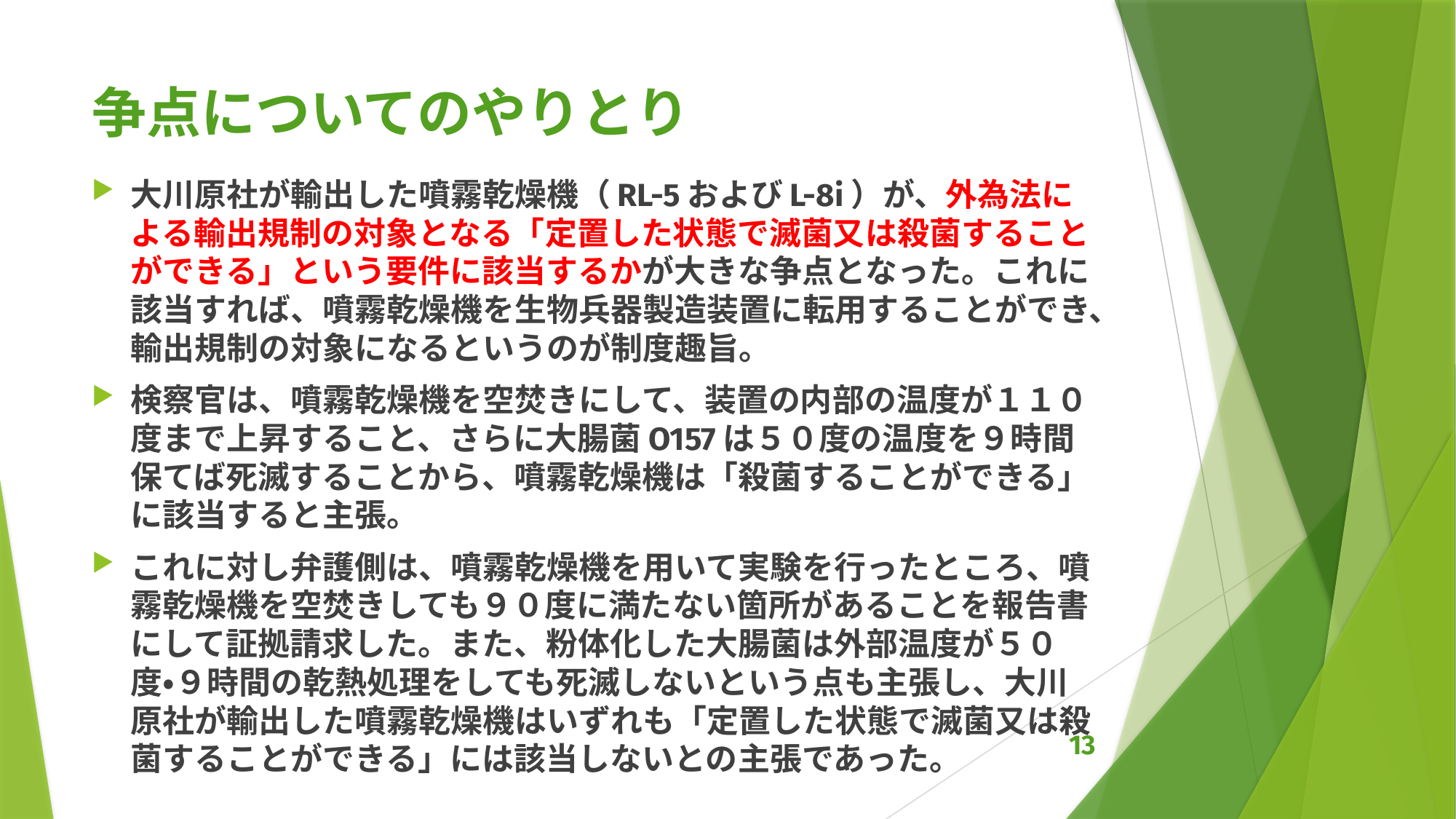

# 争点についてのやりとり
大川原社が輸出した噴霧乾燥機（RL-5およびL-8i）が、外為法による輸出規制の対象となる「定置した状態で滅菌又は殺菌することができる」という要件に該当するかが大きな争点となった。これに該当すれば、噴霧乾燥機を生物兵器製造装置に転用することができ、輸出規制の対象になるというのが制度趣旨。
検察官は、噴霧乾燥機を空焚きにして、装置の内部の温度が１１０度まで上昇すること、さらに大腸菌O157は５０度の温度を９時間保てば死滅することから、噴霧乾燥機は「殺菌することができる」に該当すると主張。
これに対し弁護側は、噴霧乾燥機を用いて実験を行ったところ、噴霧乾燥機を空焚きしても９０度に満たない箇所があることを報告書にして証拠請求した。また、粉体化した大腸菌は外部温度が５０度・９時間の乾熱処理をしても死滅しないという点も主張し、大川原社が輸出した噴霧乾燥機はいずれも「定置した状態で滅菌又は殺菌することができる」には該当しないとの主張であった。
13